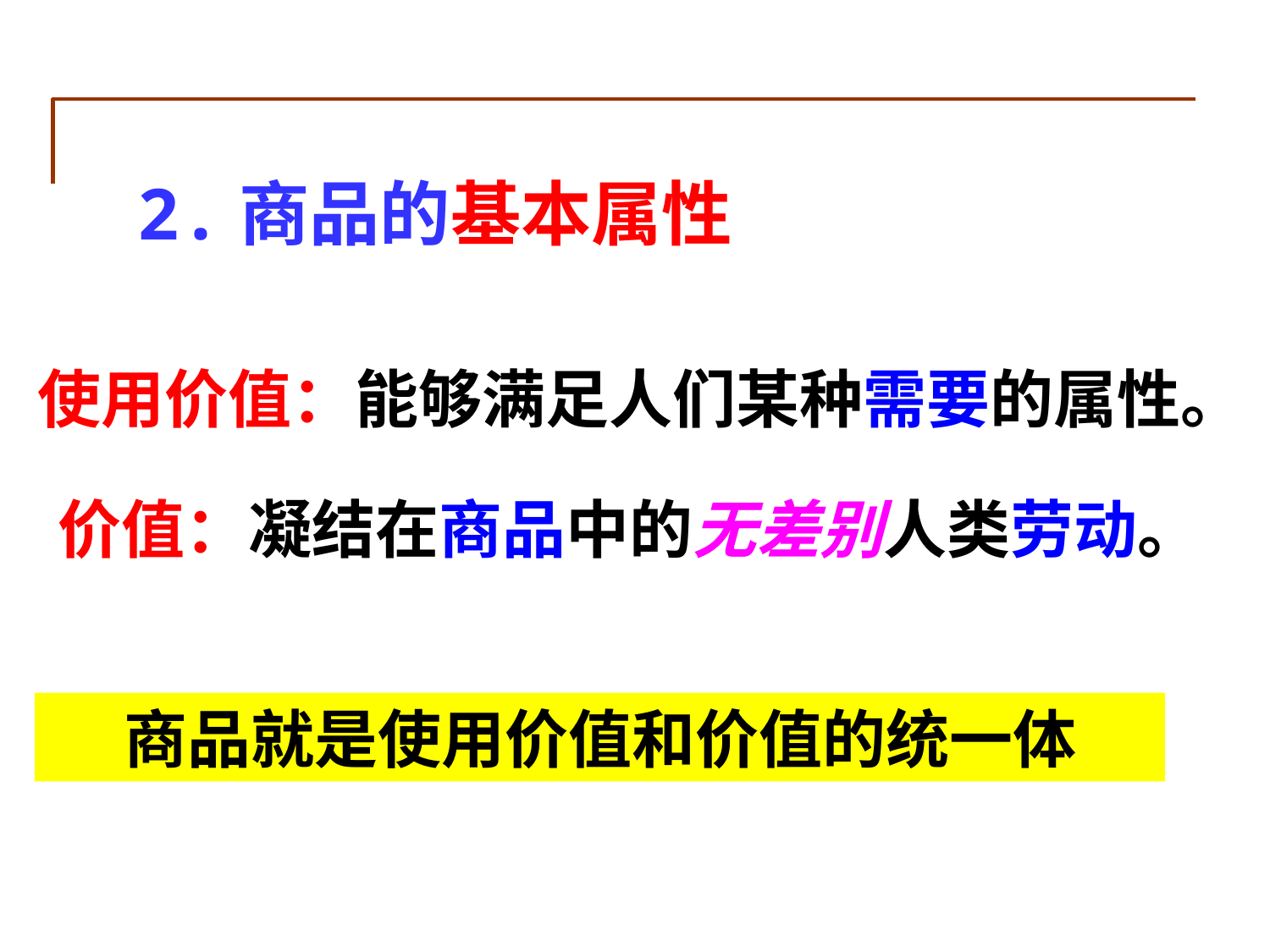

2.商品的基本属性
使用价值：能够满足人们某种需要的属性。

 价值：凝结在商品中的无差别人类劳动。
商品就是使用价值和价值的统一体